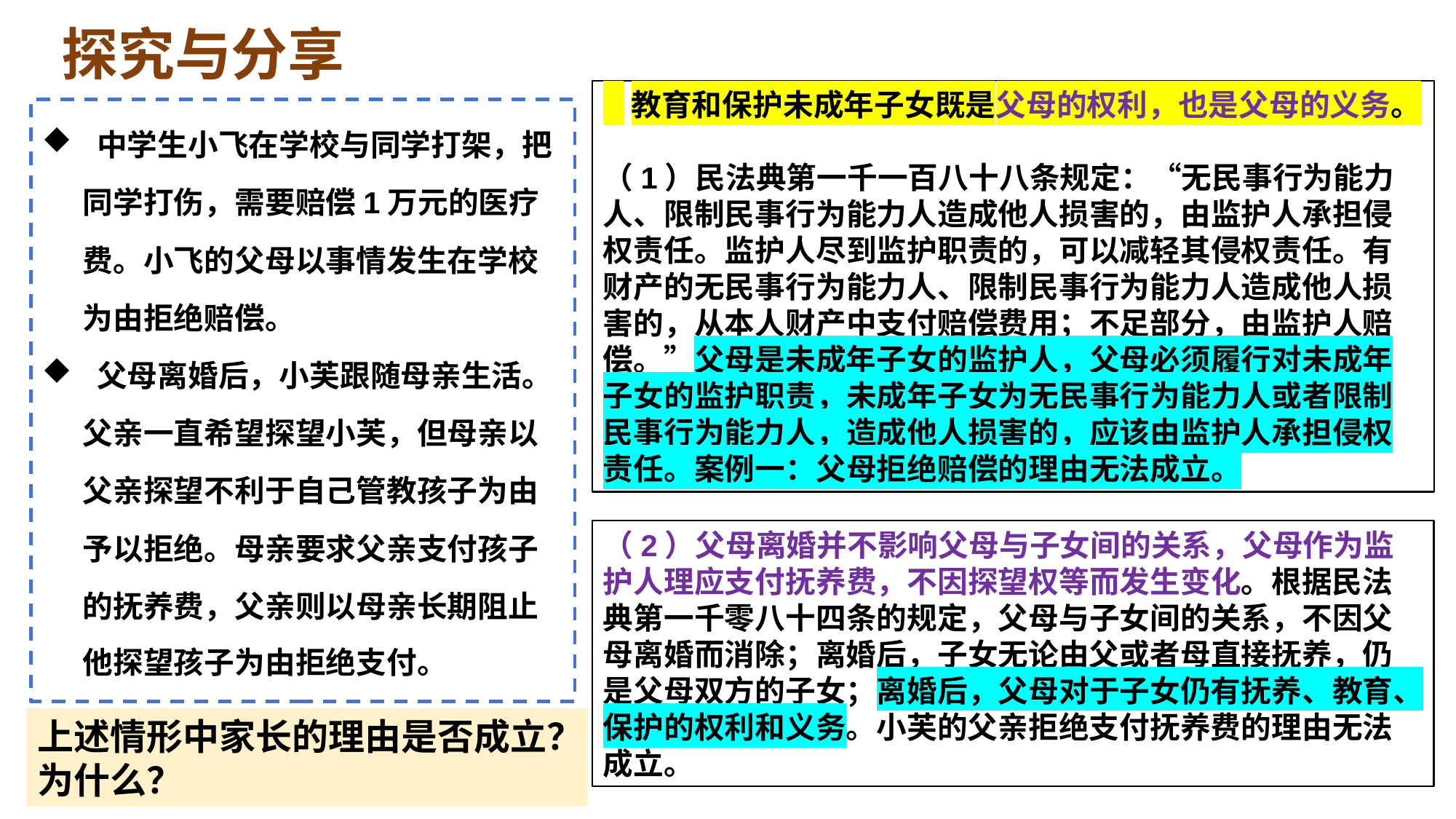

探究与分享
   教育和保护未成年子女既是父母的权利，也是父母的义务。

（1）民法典第一千一百八十八条规定：“无民事行为能力人、限制民事行为能力人造成他人损害的，由监护人承担侵权责任。监护人尽到监护职责的，可以减轻其侵权责任。有财产的无民事行为能力人、限制民事行为能力人造成他人损害的，从本人财产中支付赔偿费用；不足部分，由监护人赔偿。”父母是未成年子女的监护人，父母必须履行对未成年子女的监护职责，未成年子女为无民事行为能力人或者限制民事行为能力人，造成他人损害的，应该由监护人承担侵权责任。案例一：父母拒绝赔偿的理由无法成立。
 中学生小飞在学校与同学打架，把同学打伤，需要赔偿1万元的医疗费。小飞的父母以事情发生在学校为由拒绝赔偿。
 父母离婚后，小芙跟随母亲生活。父亲一直希望探望小芙，但母亲以父亲探望不利于自己管教孩子为由予以拒绝。母亲要求父亲支付孩子的抚养费，父亲则以母亲长期阻止他探望孩子为由拒绝支付。
（2）父母离婚并不影响父母与子女间的关系，父母作为监护人理应支付抚养费，不因探望权等而发生变化。根据民法典第一千零八十四条的规定，父母与子女间的关系，不因父母离婚而消除；离婚后，子女无论由父或者母直接抚养，仍是父母双方的子女；离婚后，父母对于子女仍有抚养、教育、保护的权利和义务。小芙的父亲拒绝支付抚养费的理由无法成立。
上述情形中家长的理由是否成立？为什么？